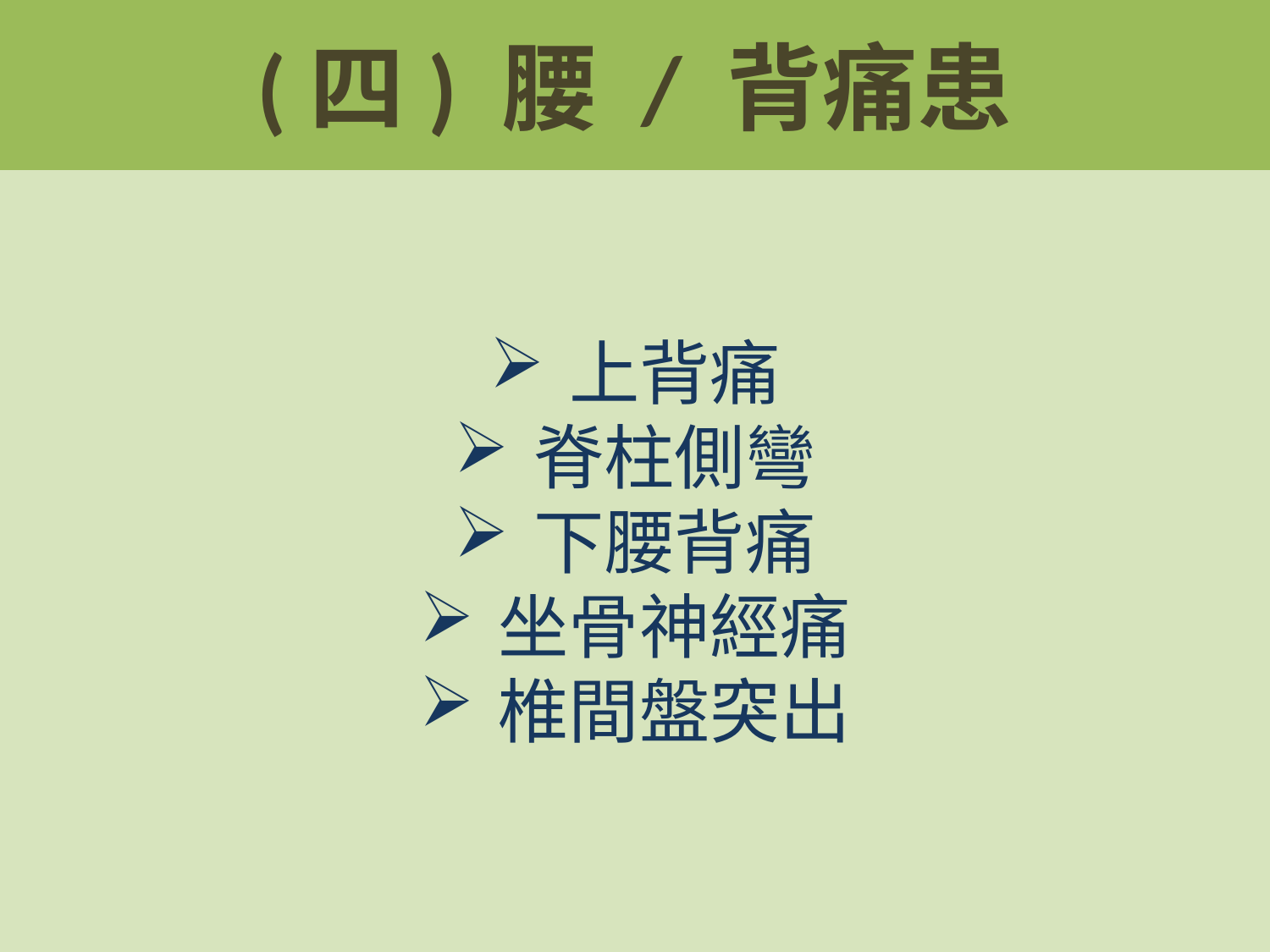

# (四) 腰 / 背痛患

上背痛
脊柱側彎
下腰背痛
坐骨神經痛
椎間盤突出